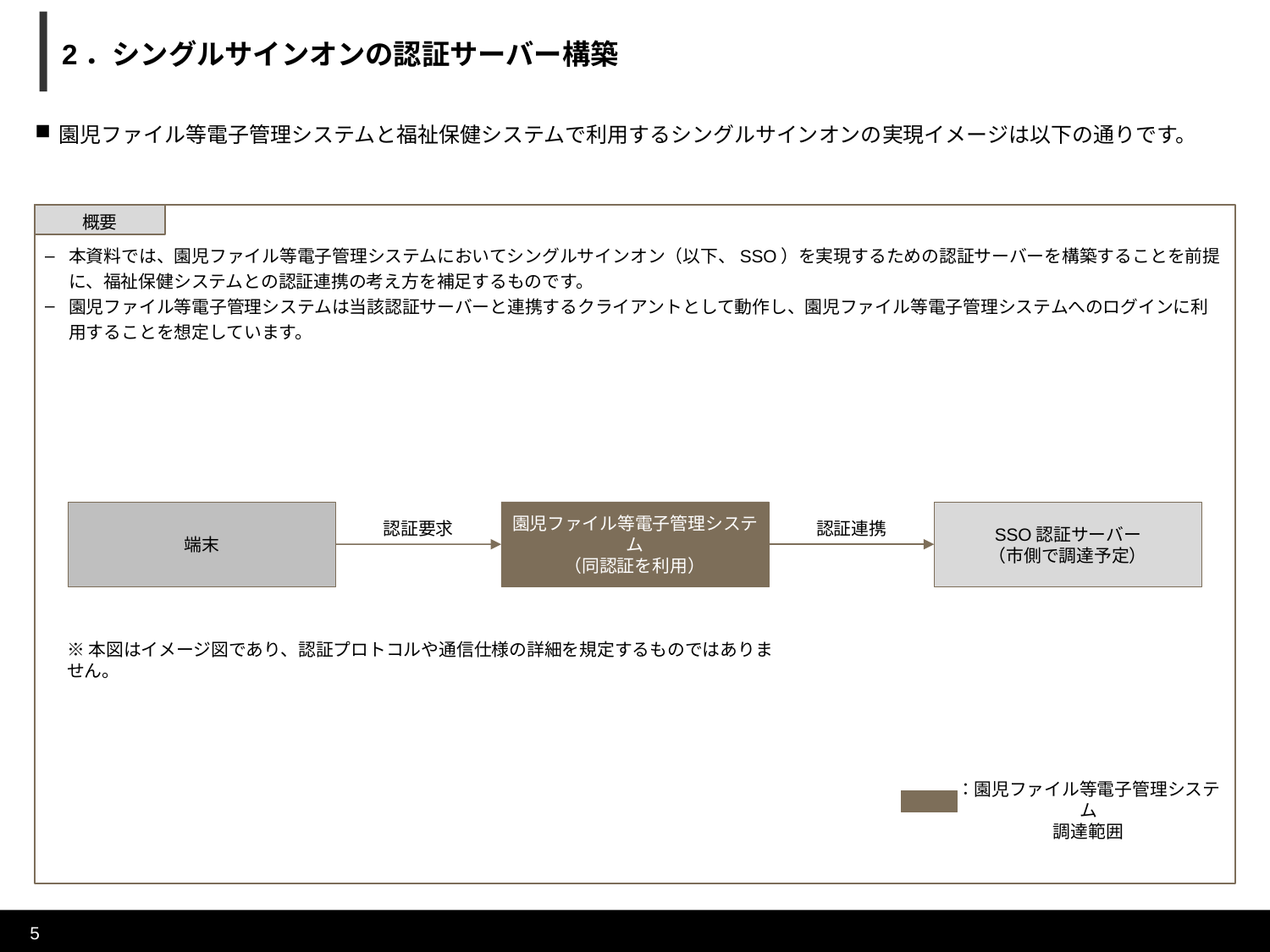

# 2．シングルサインオンの認証サーバー構築
園児ファイル等電子管理システムと福祉保健システムで利用するシングルサインオンの実現イメージは以下の通りです。

概要
本資料では、園児ファイル等電子管理システムにおいてシングルサインオン（以下、SSO）を実現するための認証サーバーを構築することを前提に、福祉保健システムとの認証連携の考え方を補足するものです。
園児ファイル等電子管理システムは当該認証サーバーと連携するクライアントとして動作し、園児ファイル等電子管理システムへのログインに利用することを想定しています。
端末
園児ファイル等電子管理システム
（同認証を利用）
SSO認証サーバー
（市側で調達予定）
認証要求
認証連携
※本図はイメージ図であり、認証プロトコルや通信仕様の詳細を規定するものではありません。
：園児ファイル等電子管理システム
調達範囲